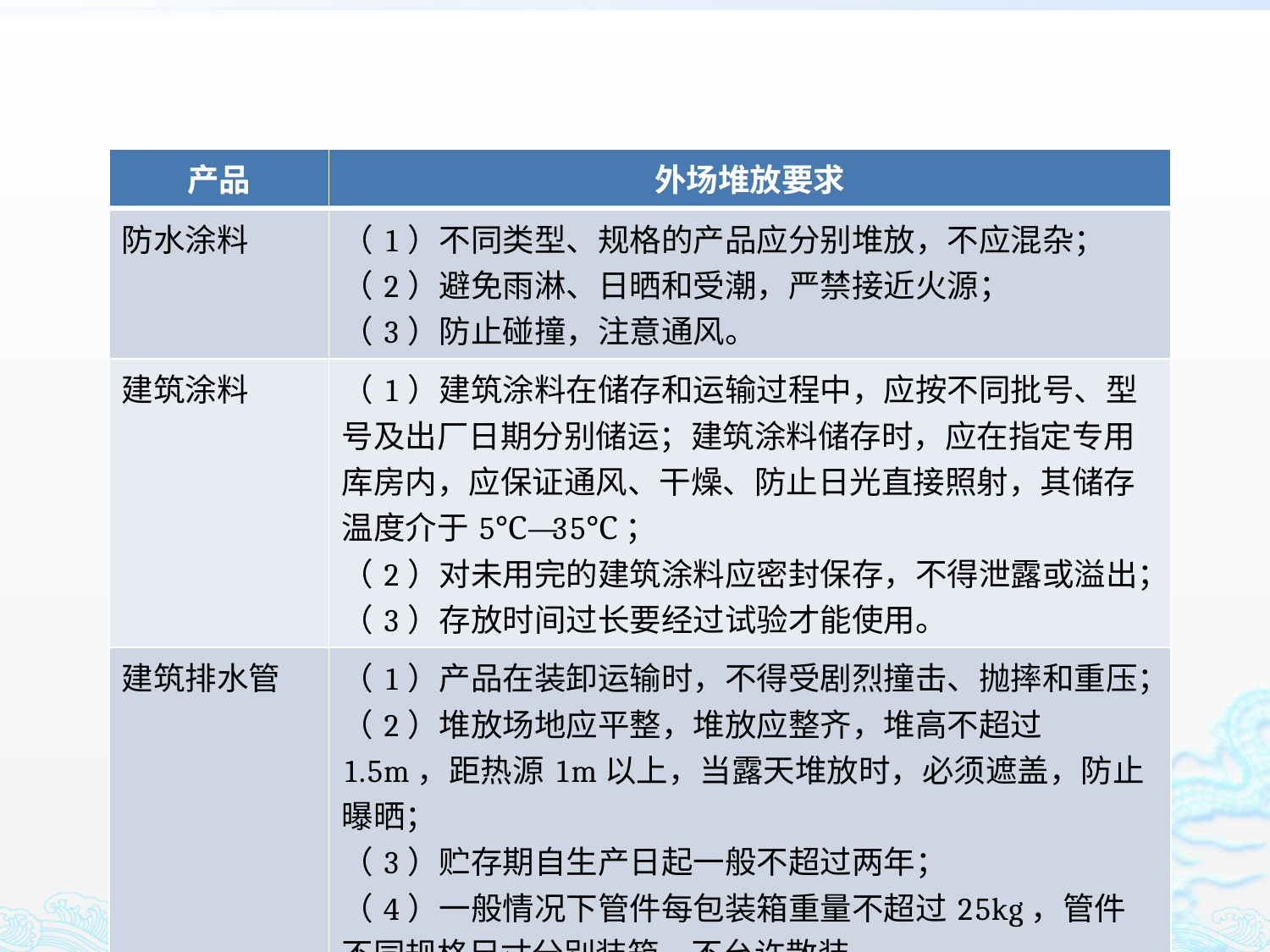

| 产品 | 外场堆放要求 |
| --- | --- |
| 防水涂料 | （1）不同类型、规格的产品应分别堆放，不应混杂； （2）避免雨淋、日晒和受潮，严禁接近火源； （3）防止碰撞，注意通风。 |
| 建筑涂料 | （1）建筑涂料在储存和运输过程中，应按不同批号、型号及出厂日期分别储运；建筑涂料储存时，应在指定专用库房内，应保证通风、干燥、防止日光直接照射，其储存温度介于5℃―35℃； （2）对未用完的建筑涂料应密封保存，不得泄露或溢出； （3）存放时间过长要经过试验才能使用。 |
| 建筑排水管 | （1）产品在装卸运输时，不得受剧烈撞击、抛摔和重压； （2）堆放场地应平整，堆放应整齐，堆高不超过1.5m，距热源1m以上，当露天堆放时，必须遮盖，防止曝晒； （3）贮存期自生产日起一般不超过两年； （4）一般情况下管件每包装箱重量不超过25kg，管件不同规格尺寸分别装箱，不允许散装。 |